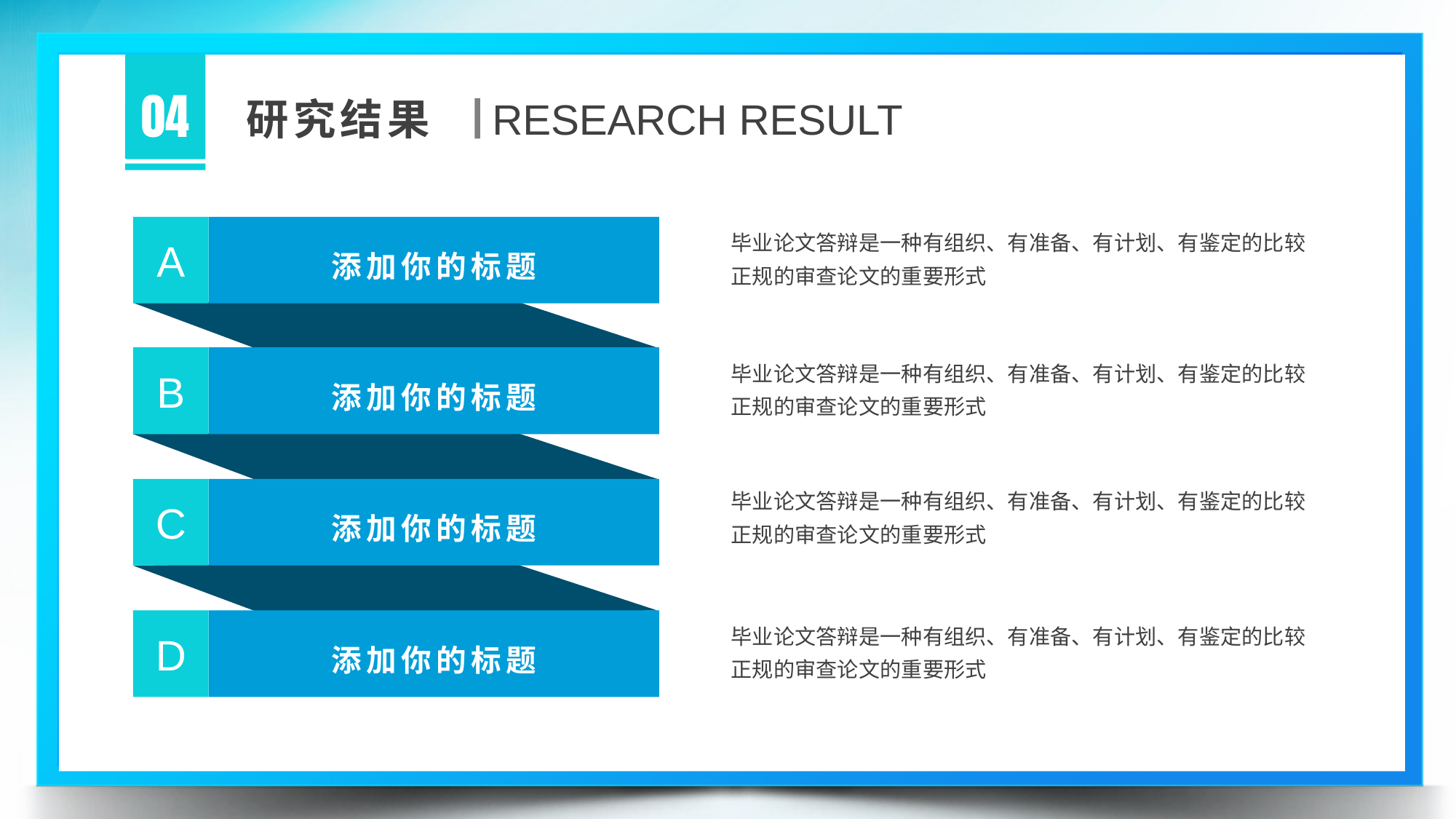

04

研究结果
RESEARCH RESULT

A
添加你的标题
毕业论文答辩是一种有组织、有准备、有计划、有鉴定的比较正规的审查论文的重要形式

B
添加你的标题
毕业论文答辩是一种有组织、有准备、有计划、有鉴定的比较正规的审查论文的重要形式

毕业论文答辩是一种有组织、有准备、有计划、有鉴定的比较正规的审查论文的重要形式
C
添加你的标题

D
添加你的标题
毕业论文答辩是一种有组织、有准备、有计划、有鉴定的比较正规的审查论文的重要形式